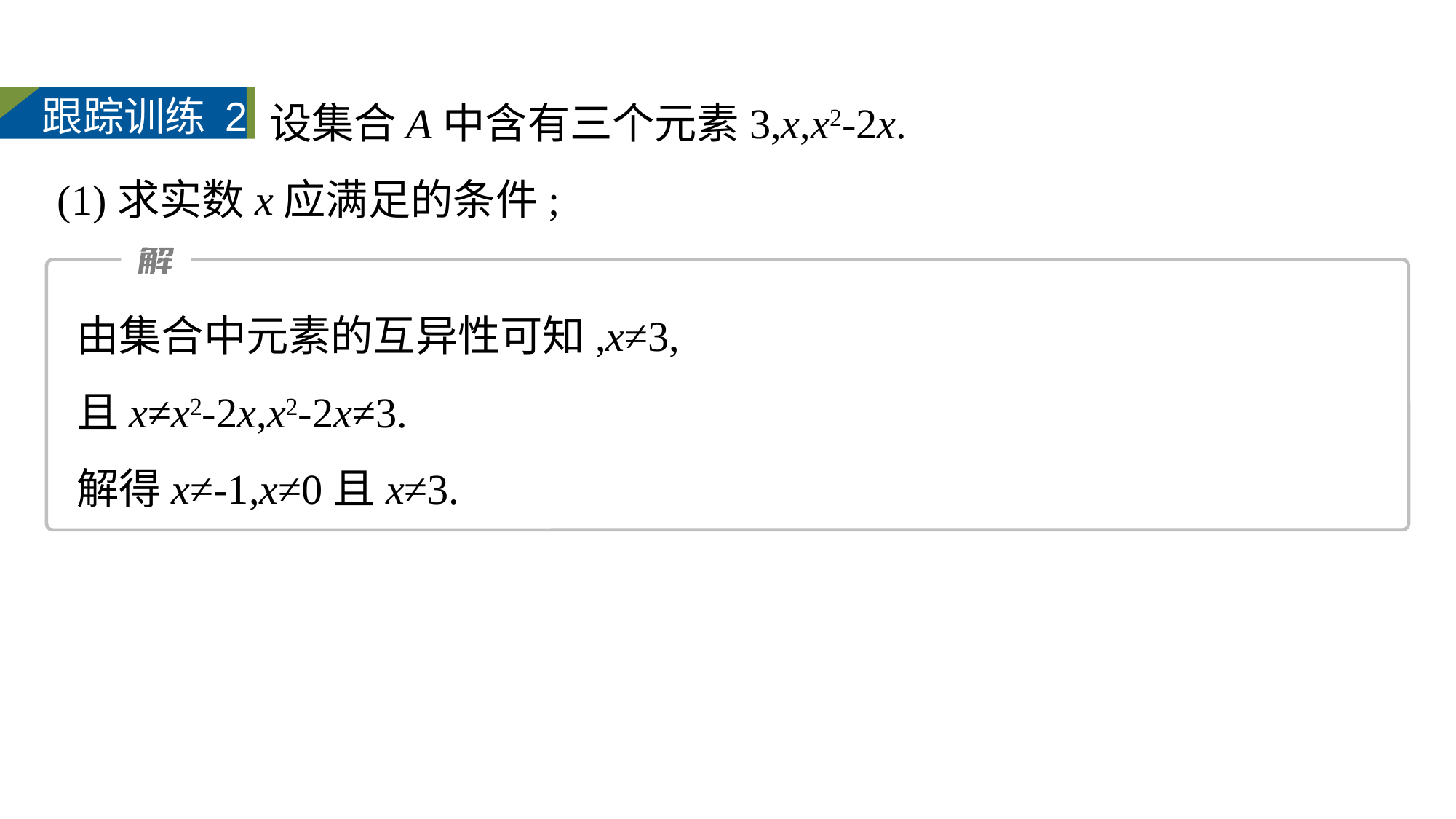

设集合A中含有三个元素3,x,x2-2x.
(1)求实数x应满足的条件;
跟踪训练 2

由集合中元素的互异性可知,x≠3,
且x≠x2-2x,x2-2x≠3.
解得x≠-1,x≠0且x≠3.